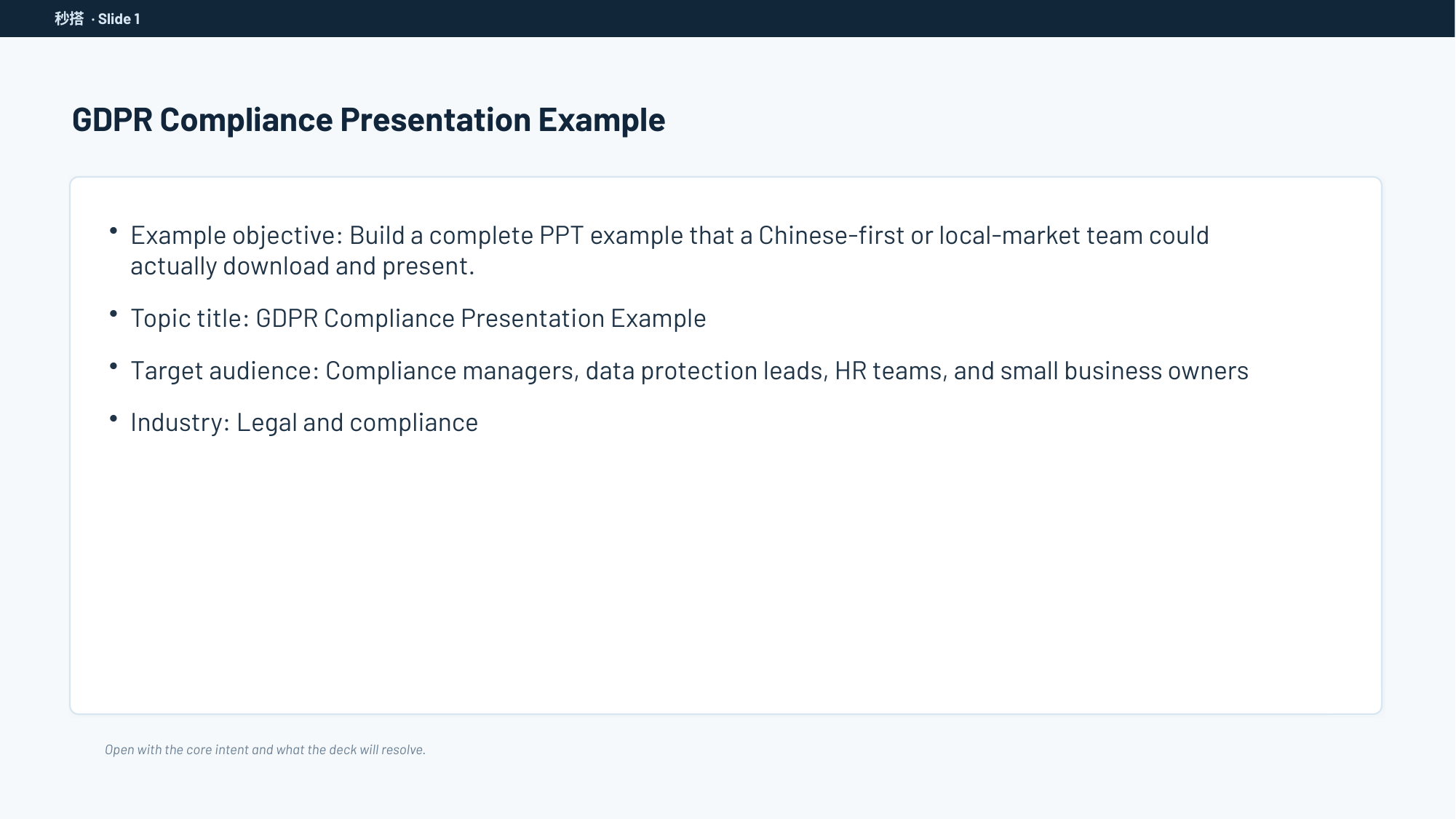

秒搭 · Slide 1
GDPR Compliance Presentation Example

Example objective: Build a complete PPT example that a Chinese-first or local-market team could actually download and present.
Topic title: GDPR Compliance Presentation Example
Target audience: Compliance managers, data protection leads, HR teams, and small business owners
Industry: Legal and compliance
Open with the core intent and what the deck will resolve.